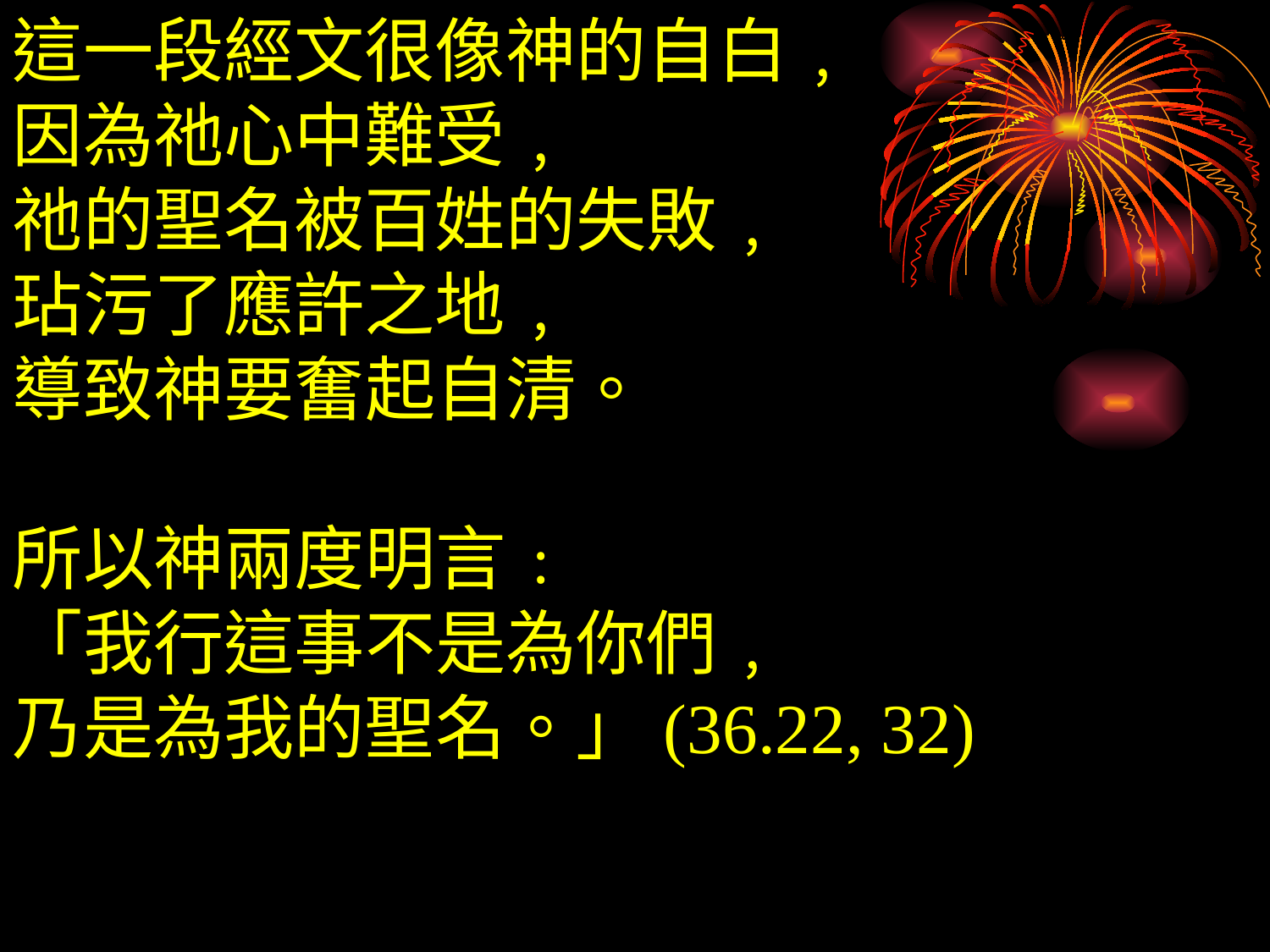

這一段經文很像神的自白﹐
因為祂心中難受﹐
祂的聖名被百姓的失敗﹐
玷污了應許之地﹐
導致神要奮起自清。

所以神兩度明言﹕
「我行這事不是為你們﹐
乃是為我的聖名。」(36.22, 32)